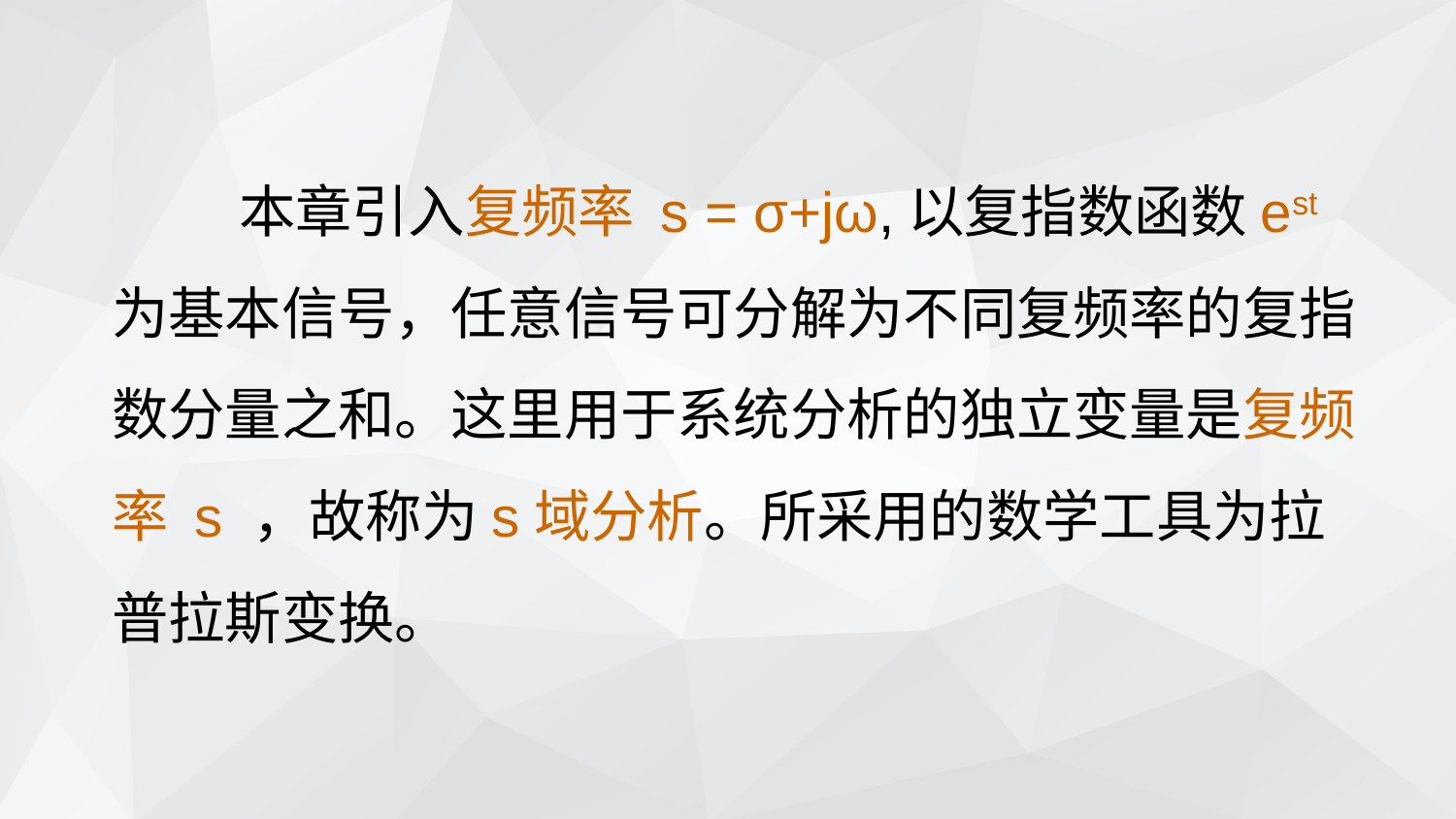

本章引入复频率 s = σ+jω,以复指数函数est为基本信号，任意信号可分解为不同复频率的复指数分量之和。这里用于系统分析的独立变量是复频率 s ，故称为s域分析。所采用的数学工具为拉普拉斯变换。